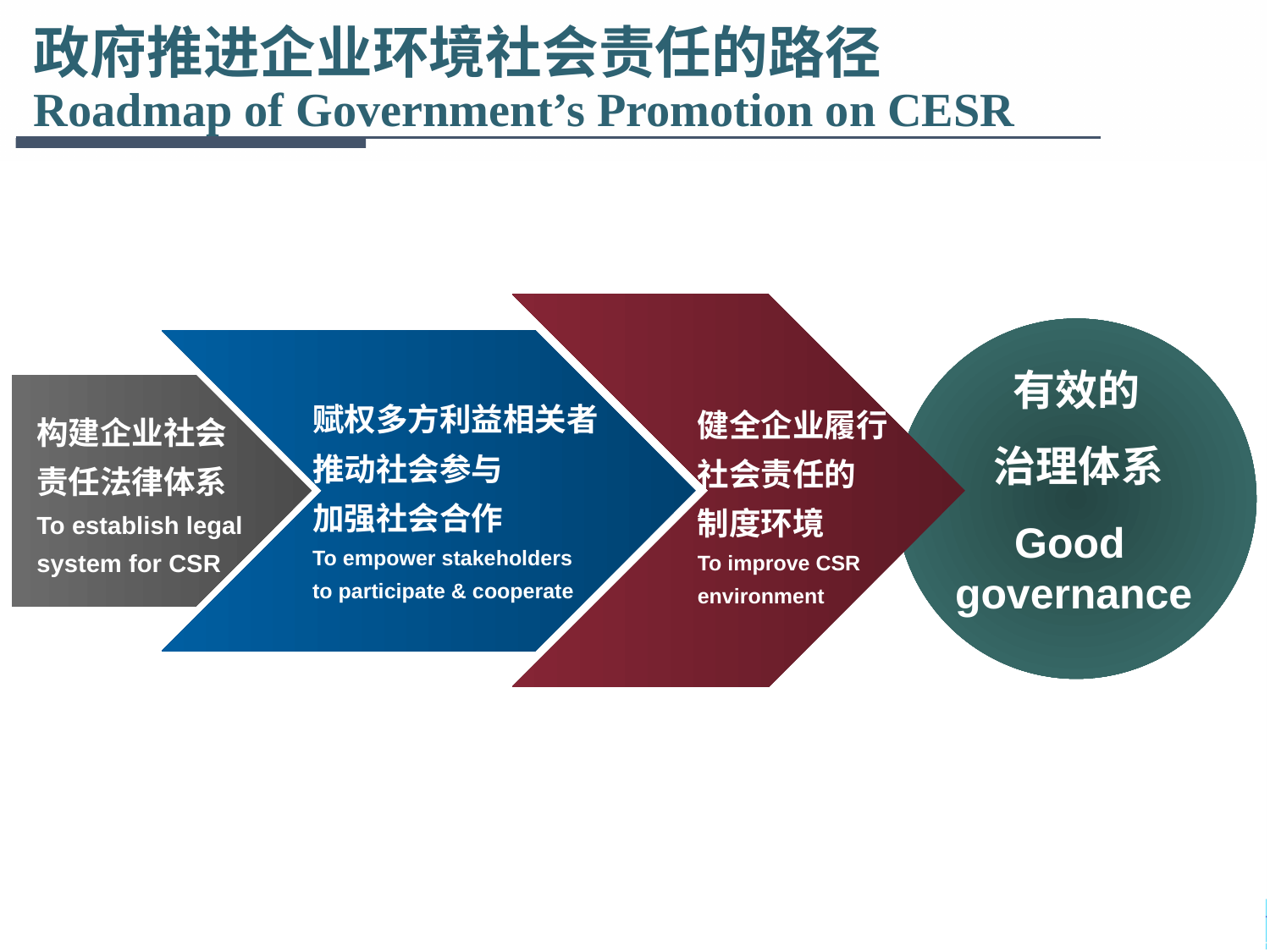

# 政府推进企业环境社会责任的路径 Roadmap of Government’s Promotion on CESR

赋权多方利益相关者
推动社会参与
加强社会合作
To empower stakeholders
to participate & cooperate
健全企业履行社会责任的
制度环境
To improve CSR
environment
构建企业社会
责任法律体系
To establish legal system for CSR

     有效的
   治理体系
     Good
governance